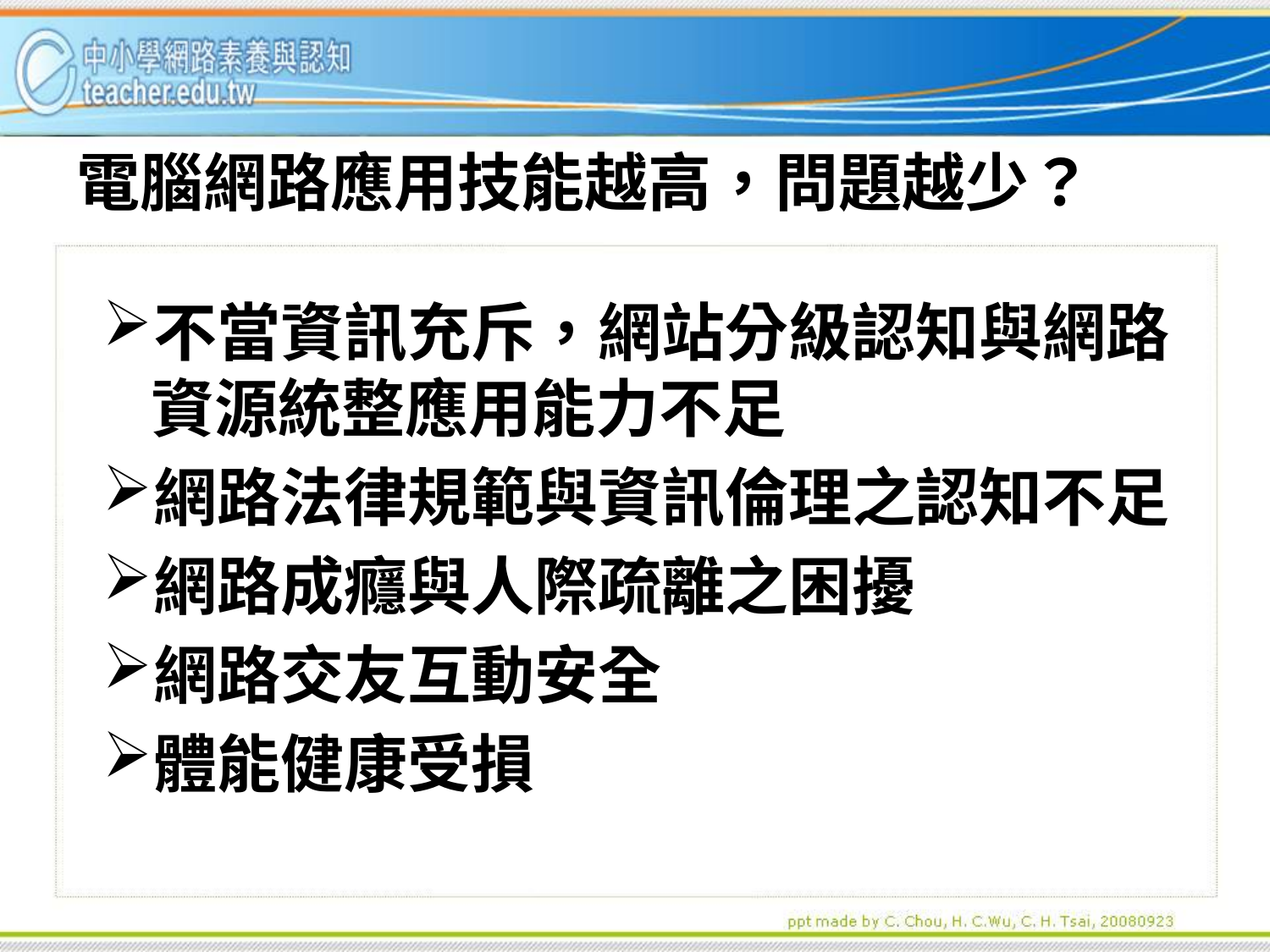

# 電腦網路應用技能越高，問題越少？
不當資訊充斥，網站分級認知與網路資源統整應用能力不足
網路法律規範與資訊倫理之認知不足
網路成癮與人際疏離之困擾
網路交友互動安全
體能健康受損